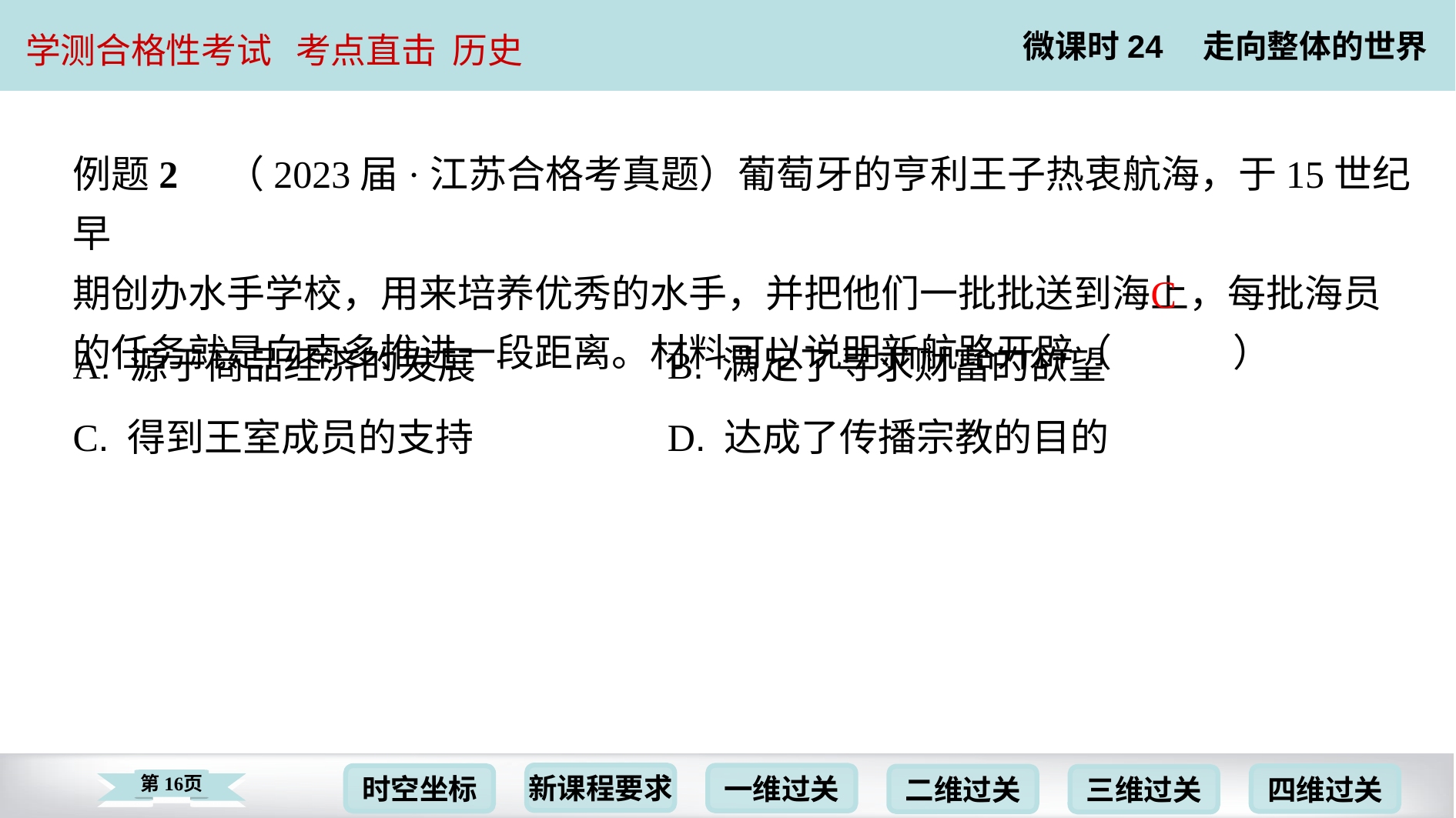

例题2　（2023届·江苏合格考真题）葡萄牙的亨利王子热衷航海，于15世纪早
期创办水手学校，用来培养优秀的水手，并把他们一批批送到海上，每批海员
的任务就是向南多推进一段距离。材料可以说明新航路开辟（　C　）
C
| A. 源于商品经济的发展 | B. 满足了寻求财富的欲望 |
| --- | --- |
| C. 得到王室成员的支持 | D. 达成了传播宗教的目的 |